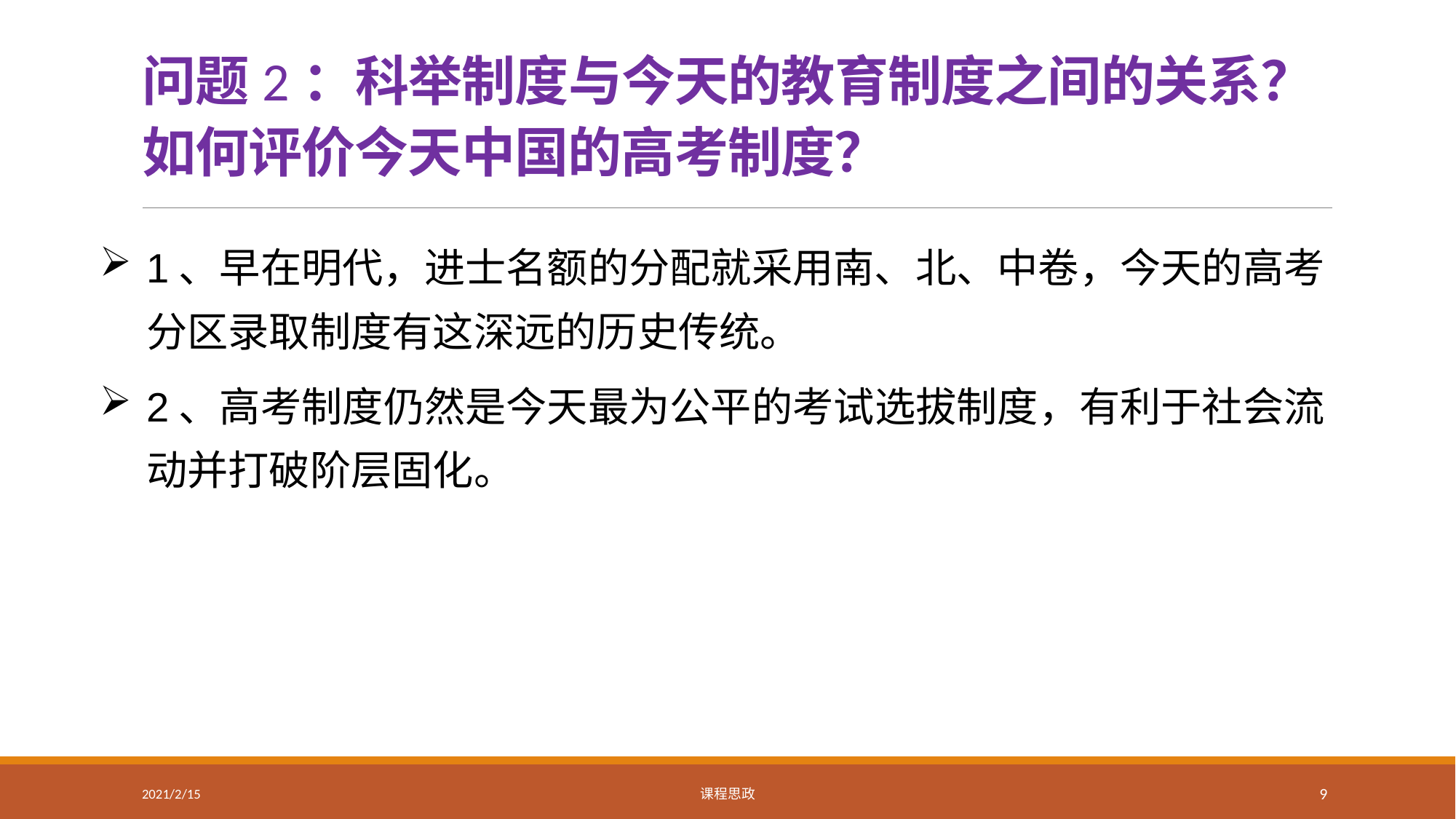

# 问题2：科举制度与今天的教育制度之间的关系？如何评价今天中国的高考制度？
1、早在明代，进士名额的分配就采用南、北、中卷，今天的高考分区录取制度有这深远的历史传统。
2、高考制度仍然是今天最为公平的考试选拔制度，有利于社会流动并打破阶层固化。
2021/2/15
课程思政
9